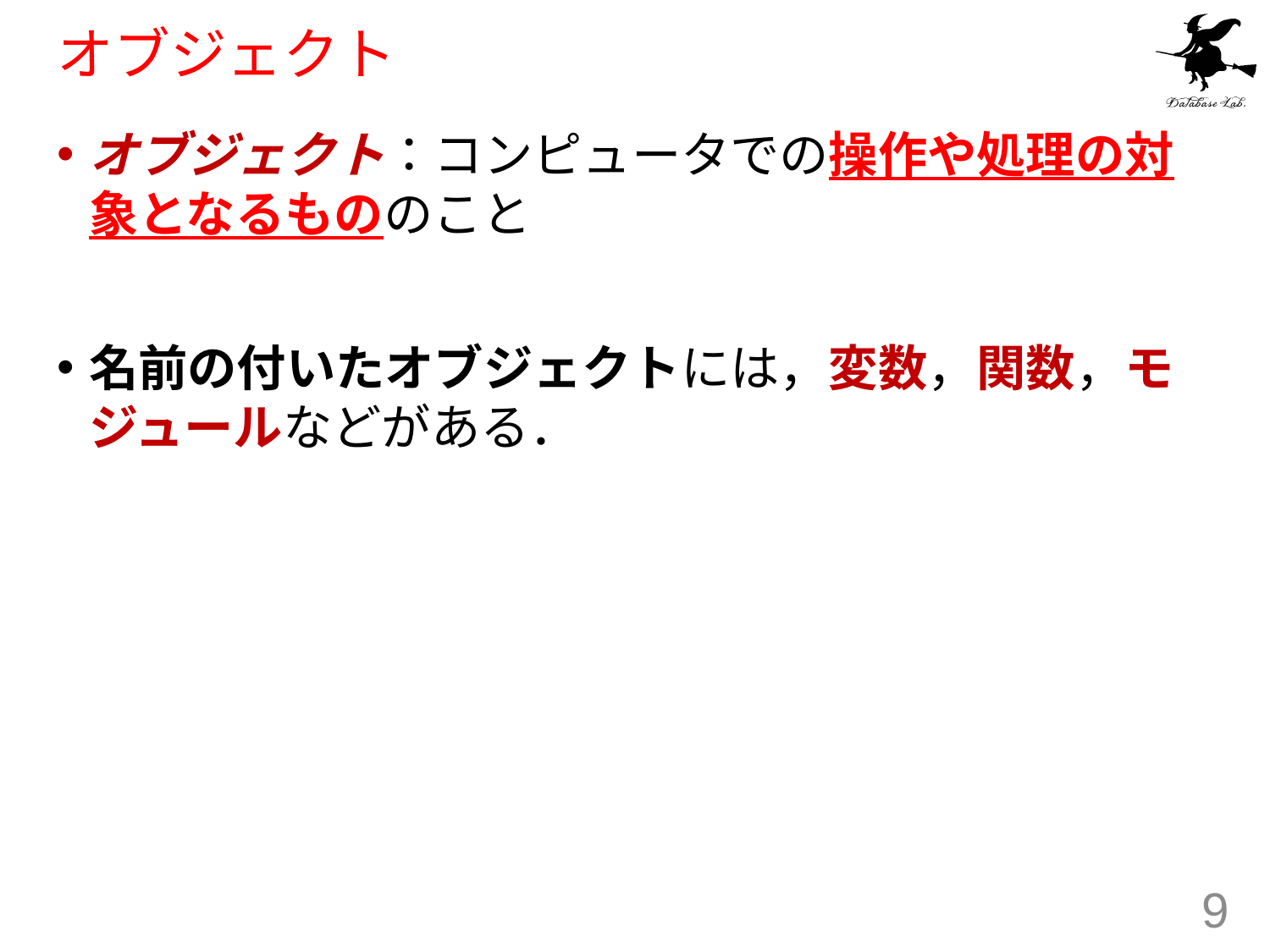

# オブジェクト
オブジェクト：コンピュータでの操作や処理の対象となるもののこと

名前の付いたオブジェクトには，変数，関数，モジュールなどがある．

9